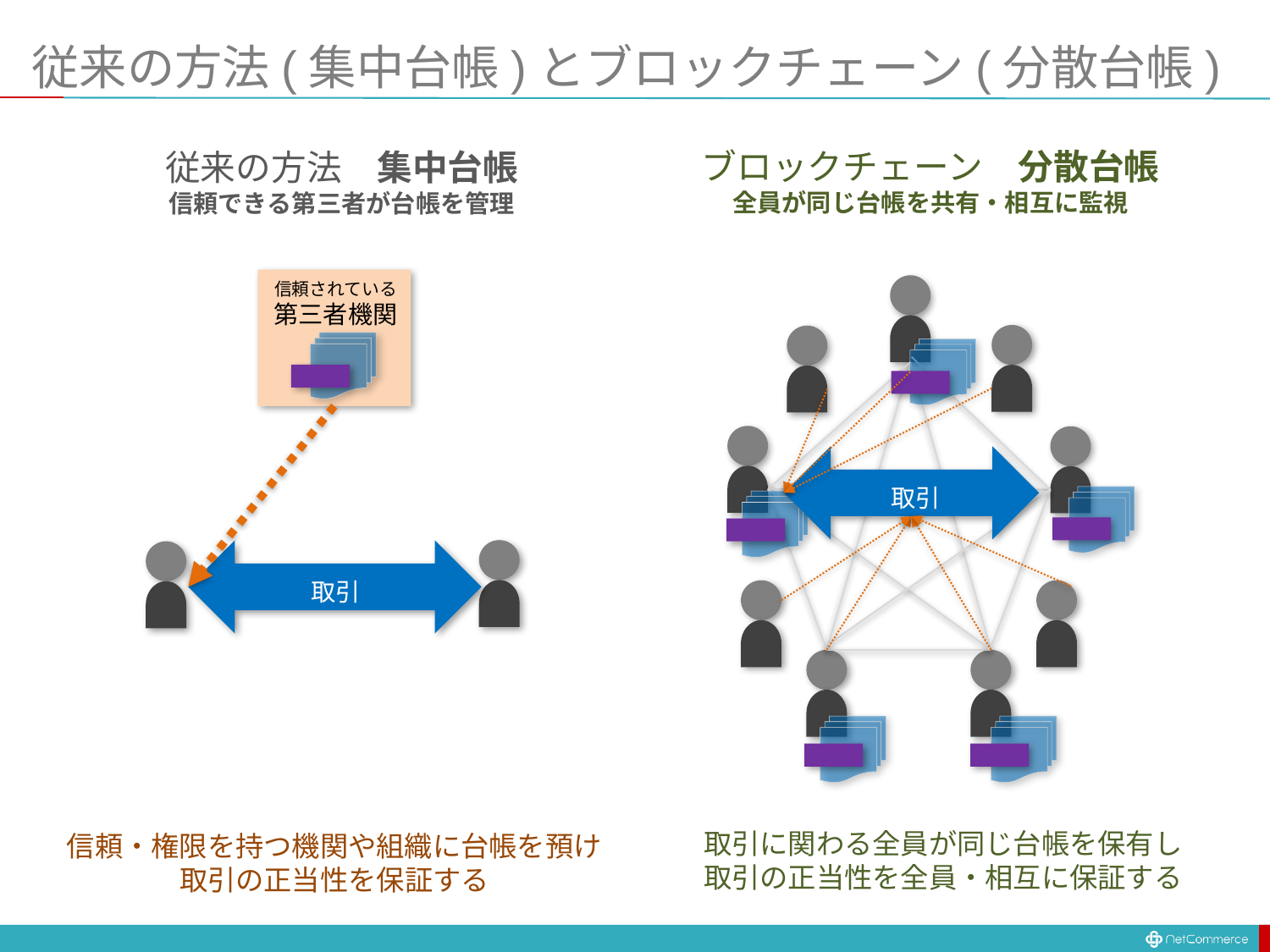

# 従来の方法(集中台帳)とブロックチェーン(分散台帳)
ブロックチェーン　分散台帳
全員が同じ台帳を共有・相互に監視
従来の方法　集中台帳
信頼できる第三者が台帳を管理

信頼されている
第三者機関

取引

取引

取引に関わる全員が同じ台帳を保有し
取引の正当性を全員・相互に保証する
信頼・権限を持つ機関や組織に台帳を預け
取引の正当性を保証する